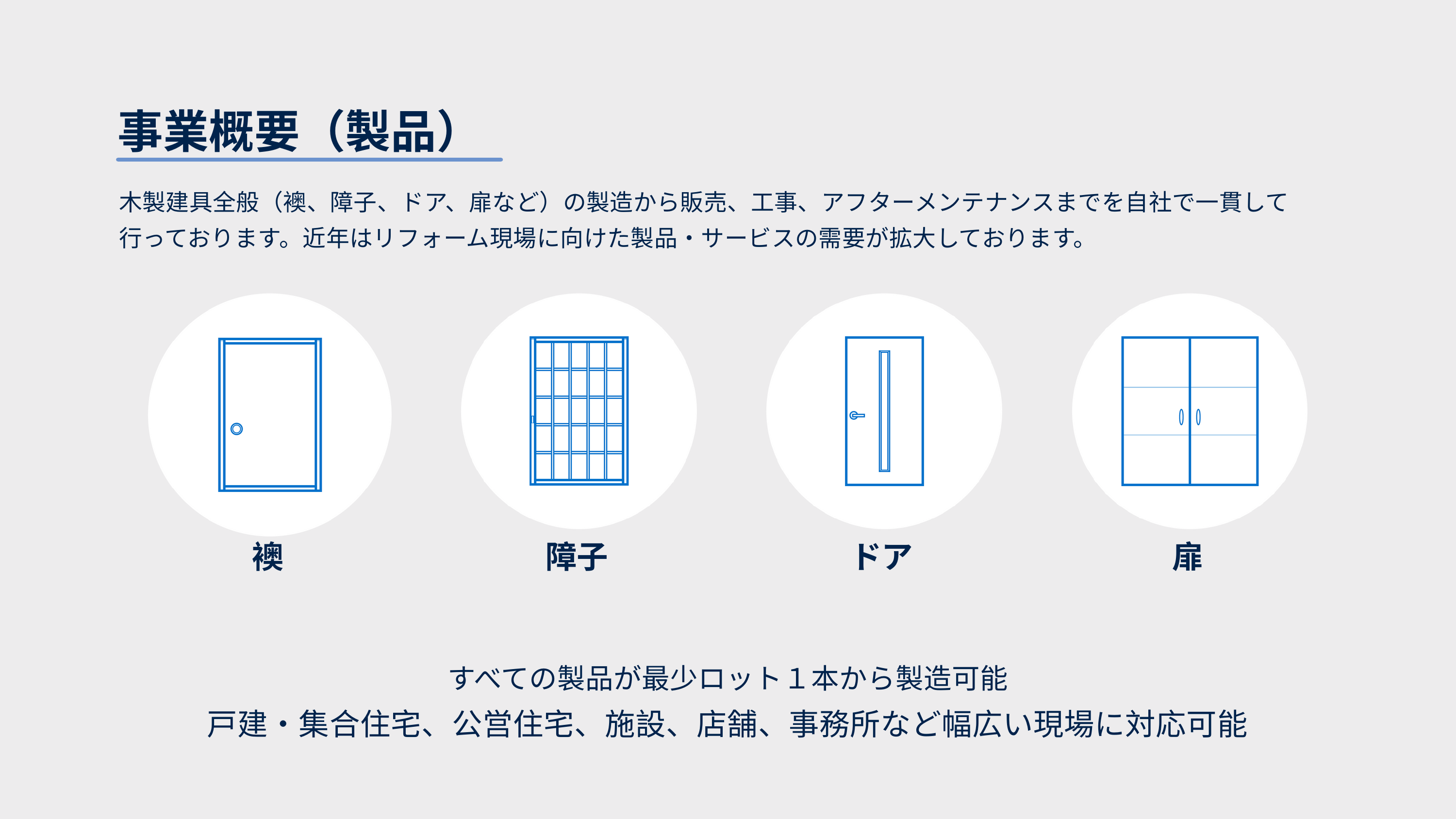

事業概要（製品）

木製建具全般（襖、障子、ドア、扉など）の製造から販売、工事、アフターメンテナンスまでを自社で一貫して
行っております。近年はリフォーム現場に向けた製品・サービスの需要が拡大しております。

襖
障子
ドア
扉
すべての製品が最少ロット１本から製造可能
戸建・集合住宅、公営住宅、施設、店舗、事務所など幅広い現場に対応可能